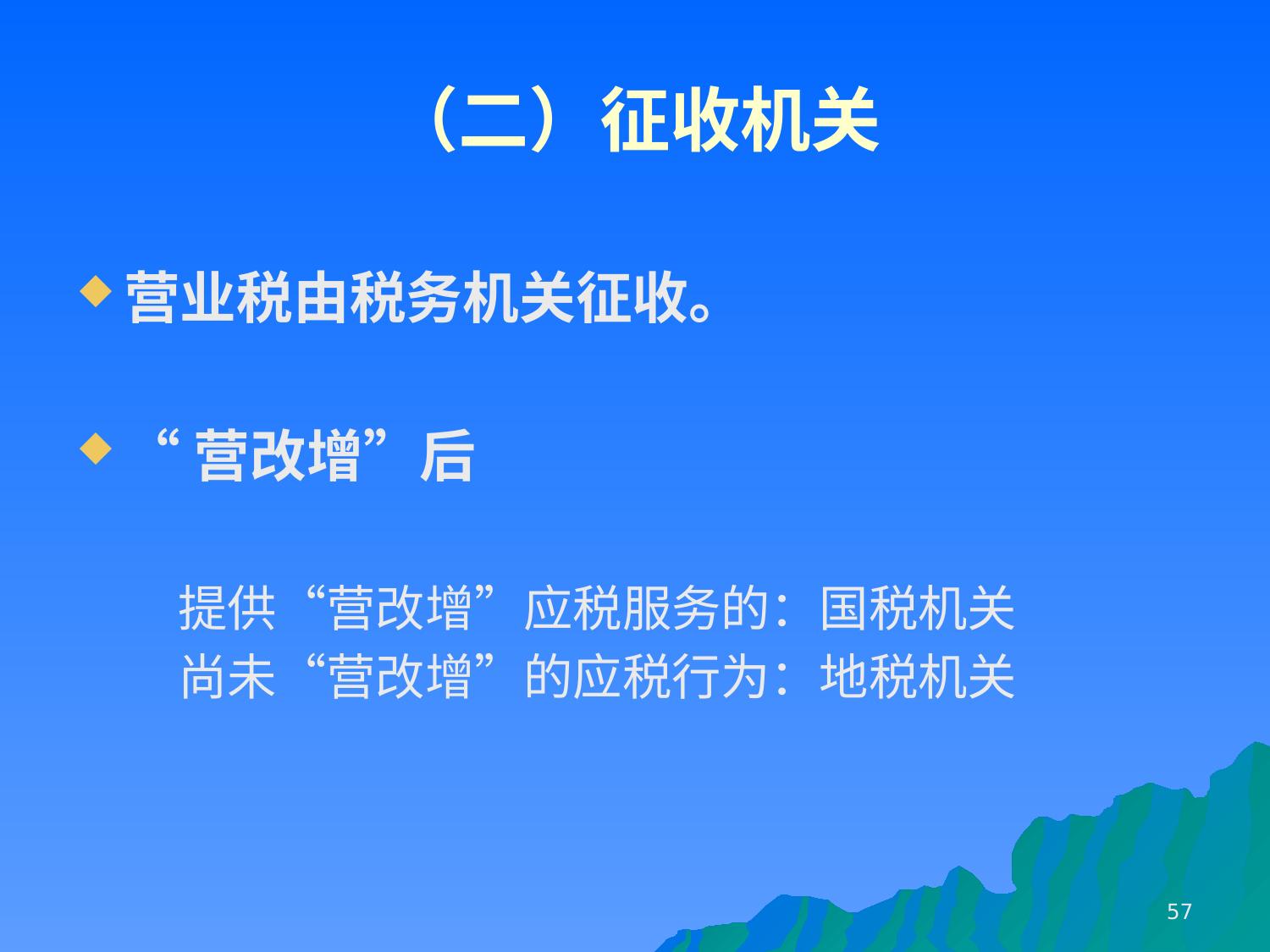

# （二）征收机关
营业税由税务机关征收。

“营改增”后

提供“营改增”应税服务的：国税机关
尚未“营改增”的应税行为：地税机关

57